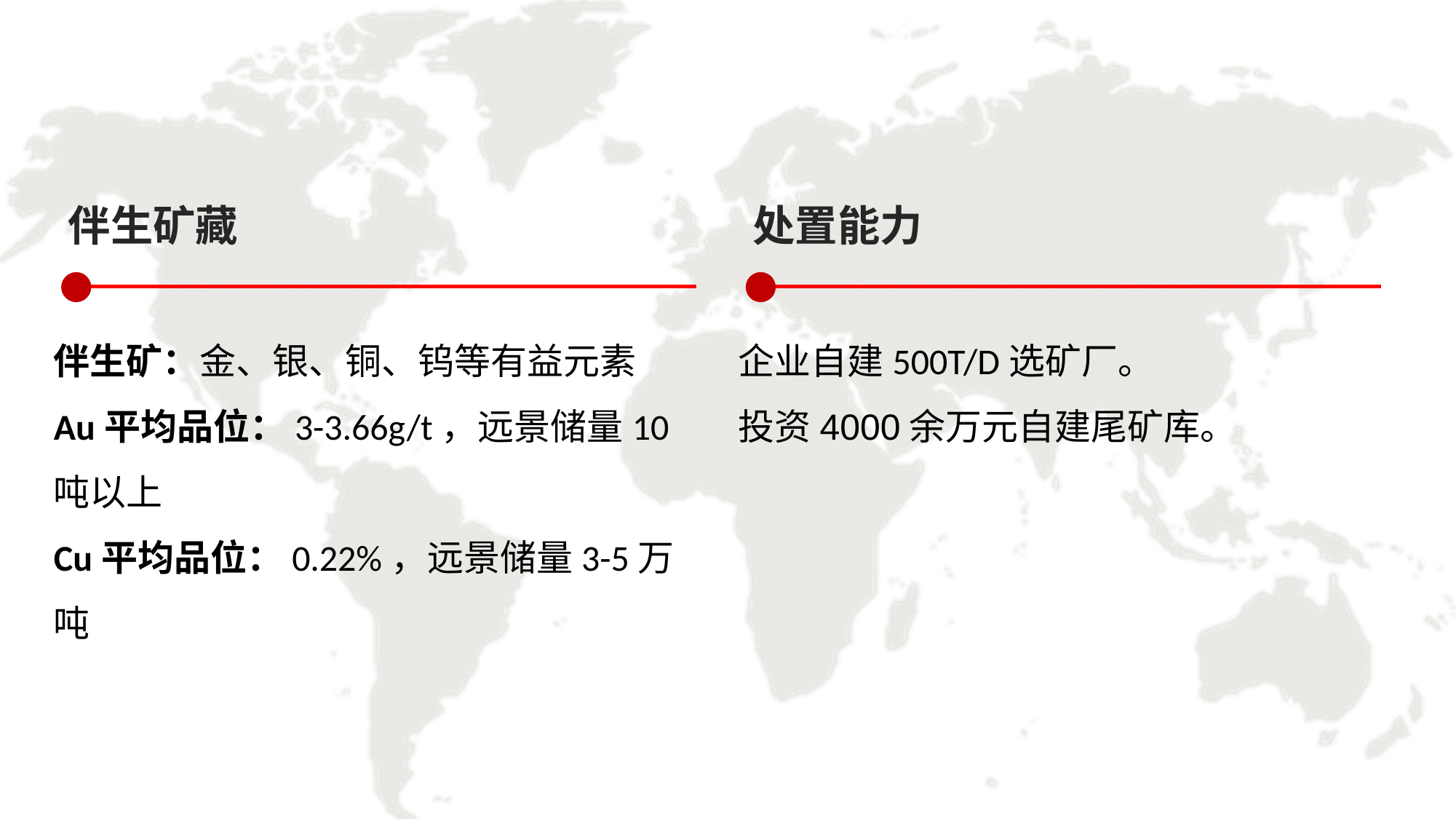

伴生矿藏

伴生矿：金、银、铜、钨等有益元素
Au平均品位：3-3.66g/t，远景储量10吨以上
Cu平均品位：0.22%，远景储量3-5万吨
处置能力

企业自建500T/D选矿厂。
投资4000余万元自建尾矿库。